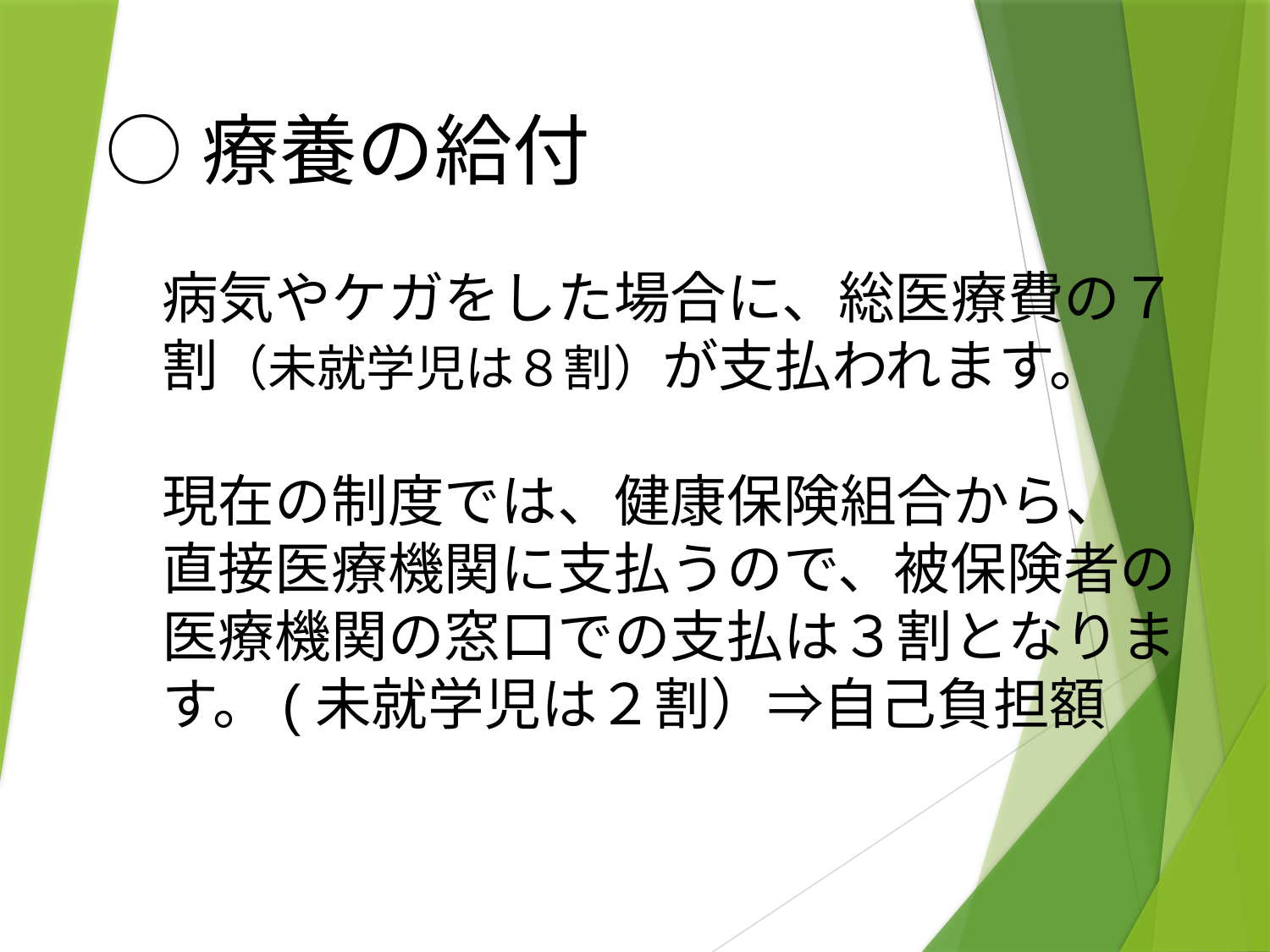

○療養の給付

　病気やケガをした場合に、総医療費の７
　割（未就学児は８割）が支払われます。

　現在の制度では、健康保険組合から、
　直接医療機関に支払うので、被保険者の
　医療機関の窓口での支払は３割となりま
　す。(未就学児は２割）⇒自己負担額